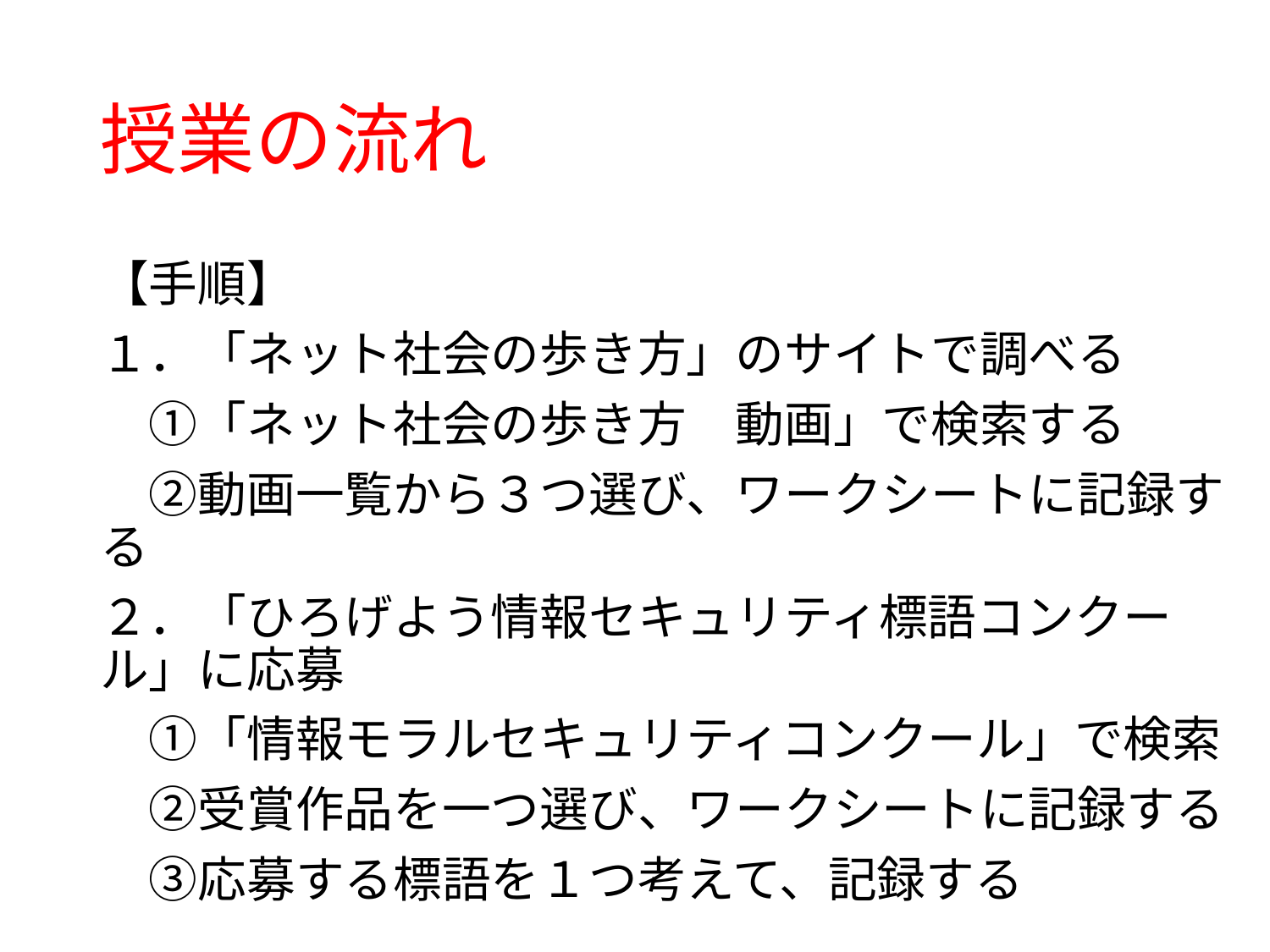

# 授業の流れ
【手順】
１．「ネット社会の歩き方」のサイトで調べる
　①「ネット社会の歩き方　動画」で検索する
　②動画一覧から３つ選び、ワークシートに記録する
２．「ひろげよう情報セキュリティ標語コンクール」に応募
　①「情報モラルセキュリティコンクール」で検索
　②受賞作品を一つ選び、ワークシートに記録する
　③応募する標語を１つ考えて、記録する